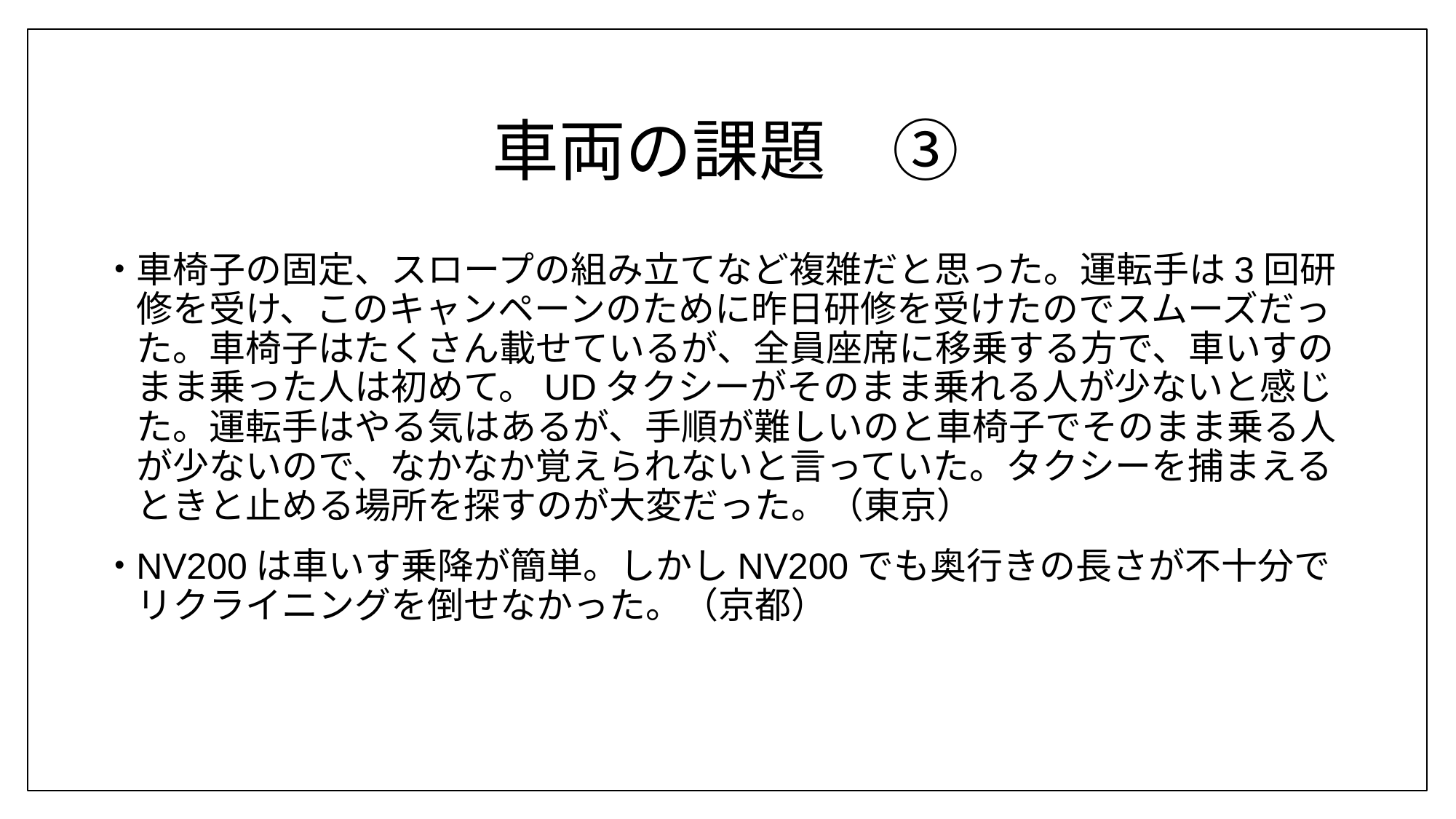

# 車両の課題　③
車椅子の固定、スロープの組み立てなど複雑だと思った。運転手は3回研修を受け、このキャンペーンのために昨日研修を受けたのでスムーズだった。車椅子はたくさん載せているが、全員座席に移乗する方で、車いすのまま乗った人は初めて。UDタクシーがそのまま乗れる人が少ないと感じた。運転手はやる気はあるが、手順が難しいのと車椅子でそのまま乗る人が少ないので、なかなか覚えられないと言っていた。タクシーを捕まえるときと止める場所を探すのが大変だった。（東京）
NV200は車いす乗降が簡単。しかしNV200でも奥行きの長さが不十分でリクライニングを倒せなかった。（京都）